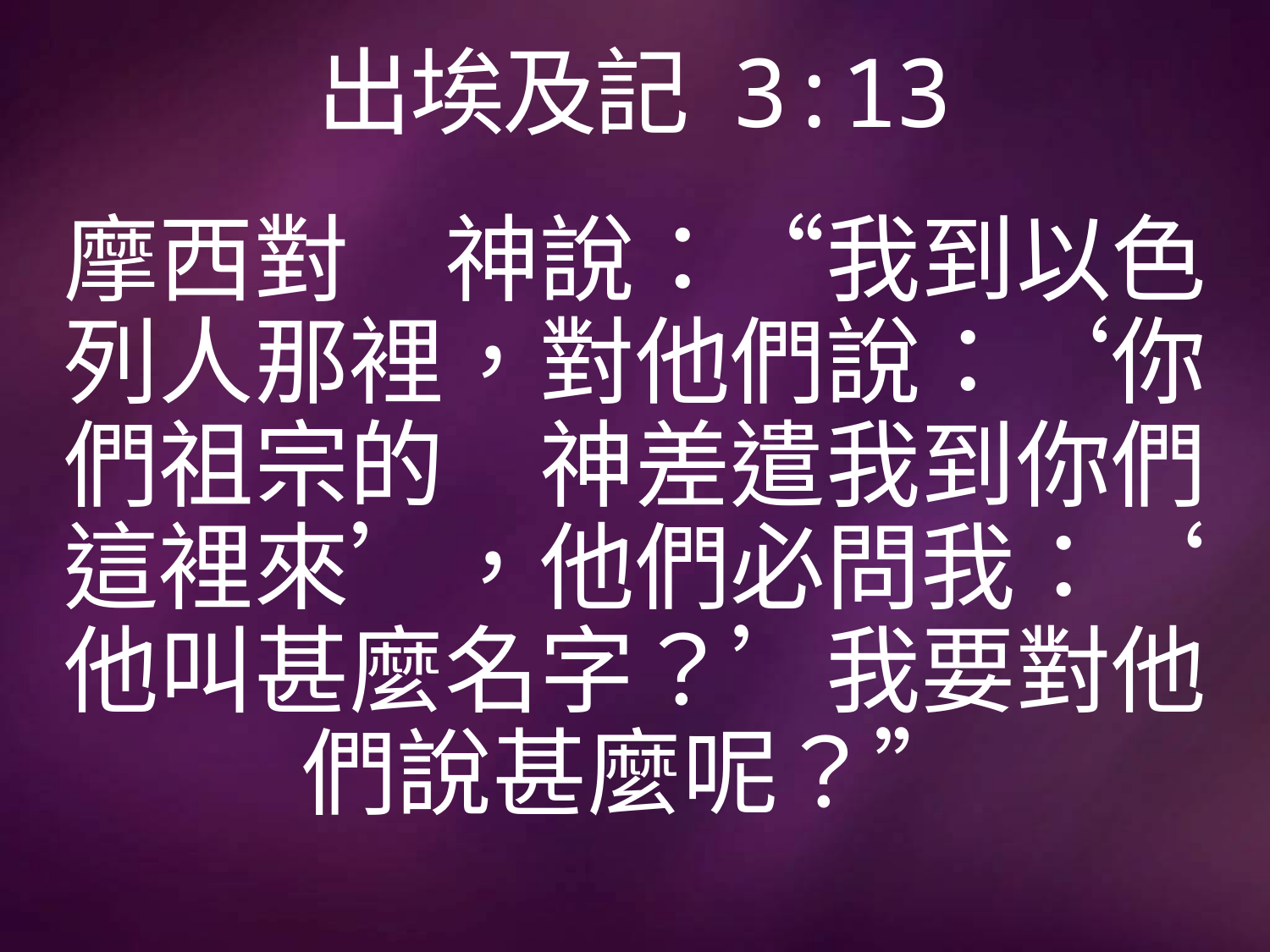

# 出埃及記 3:13
摩西對　神說：“我到以色列人那裡，對他們說：‘你們祖宗的　神差遣我到你們這裡來’，他們必問我：‘他叫甚麼名字？’我要對他們說甚麼呢？”